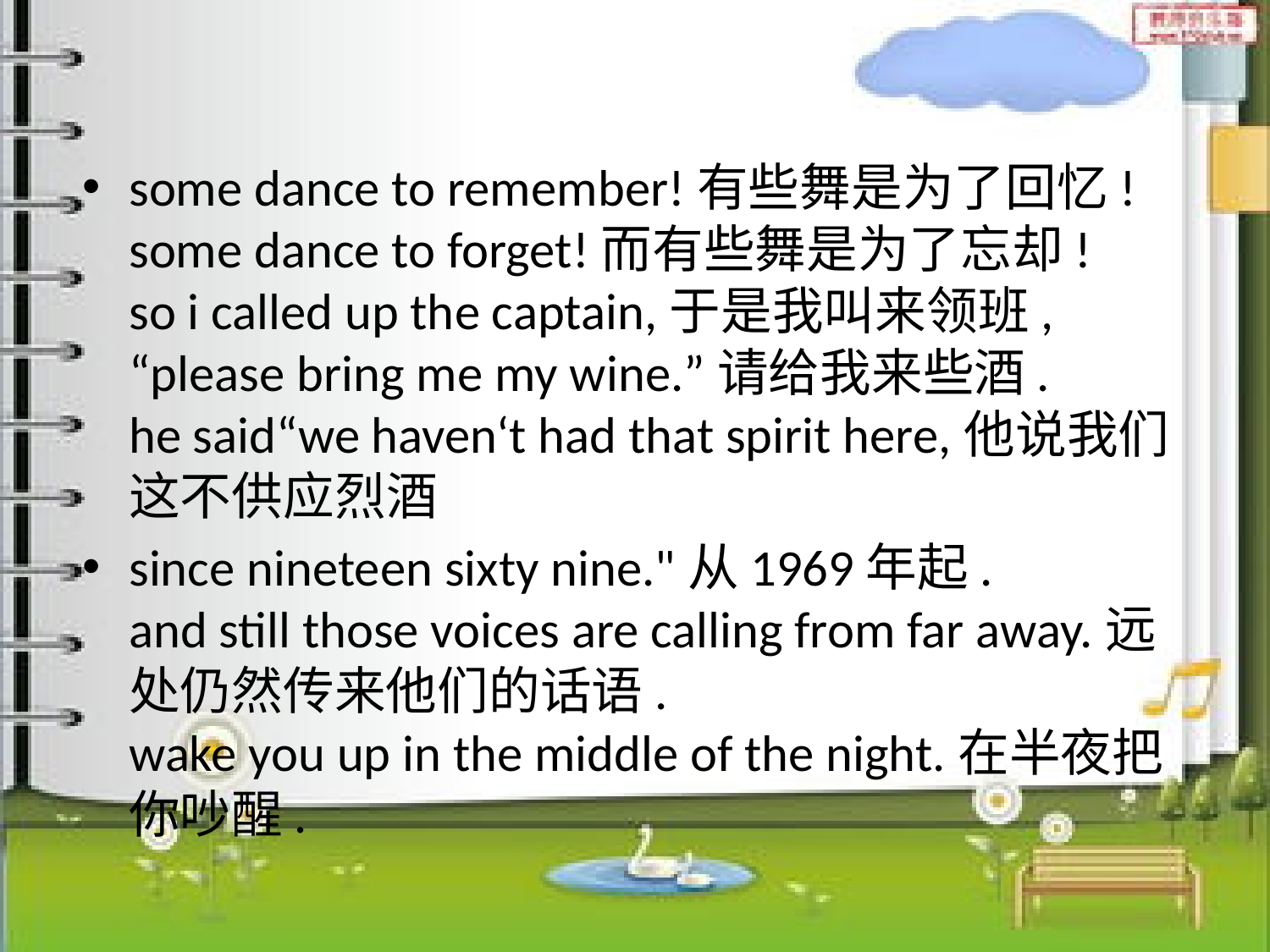

some dance to remember!有些舞是为了回忆!
some dance to forget!而有些舞是为了忘却!
so i called up the captain,于是我叫来领班,
“please bring me my wine.”请给我来些酒.
he said“we haven‘t had that spirit here,他说我们这不供应烈酒
since nineteen sixty nine."从1969年起.
and still those voices are calling from far away.远处仍然传来他们的话语.
wake you up in the middle of the night.在半夜把你吵醒.